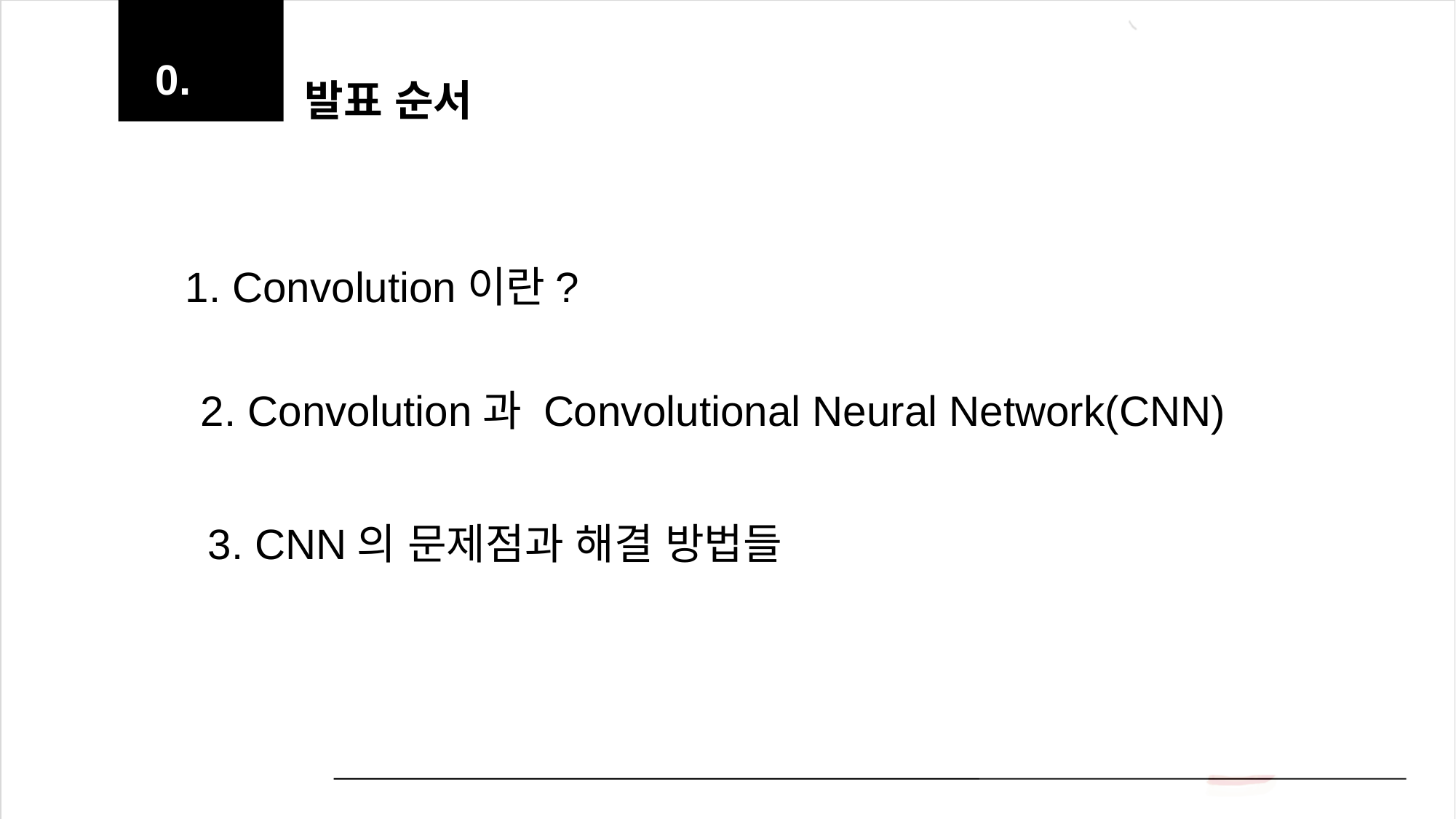

0.
발표 순서

1. Convolution이란?
2. Convolution과 Convolutional Neural Network(CNN)
3. CNN의 문제점과 해결 방법들